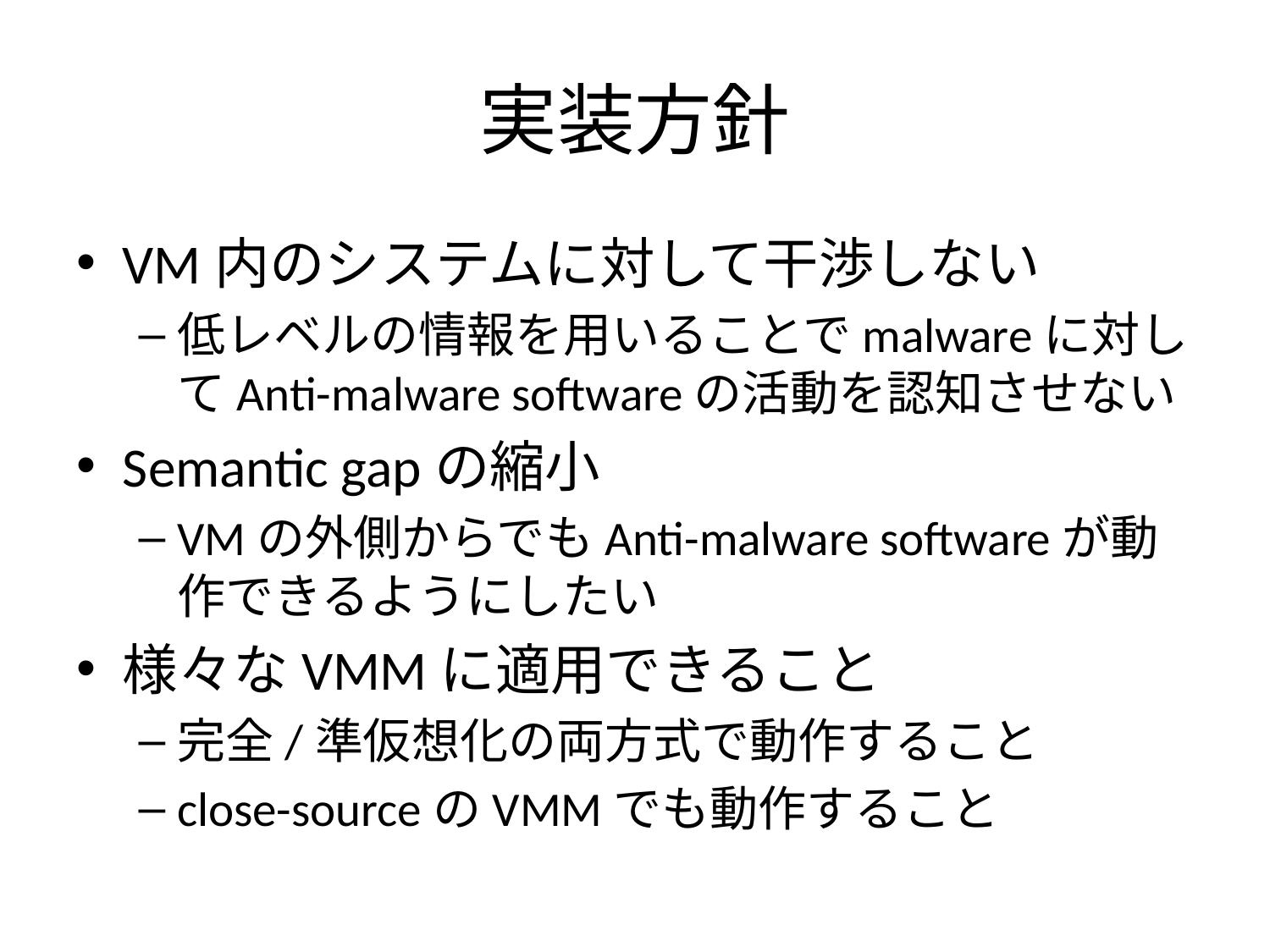

# 実装方針
VM内のシステムに対して干渉しない
低レベルの情報を用いることでmalwareに対してAnti-malware softwareの活動を認知させない
Semantic gapの縮小
VMの外側からでもAnti-malware softwareが動作できるようにしたい
様々なVMMに適用できること
完全/準仮想化の両方式で動作すること
close-sourceのVMMでも動作すること